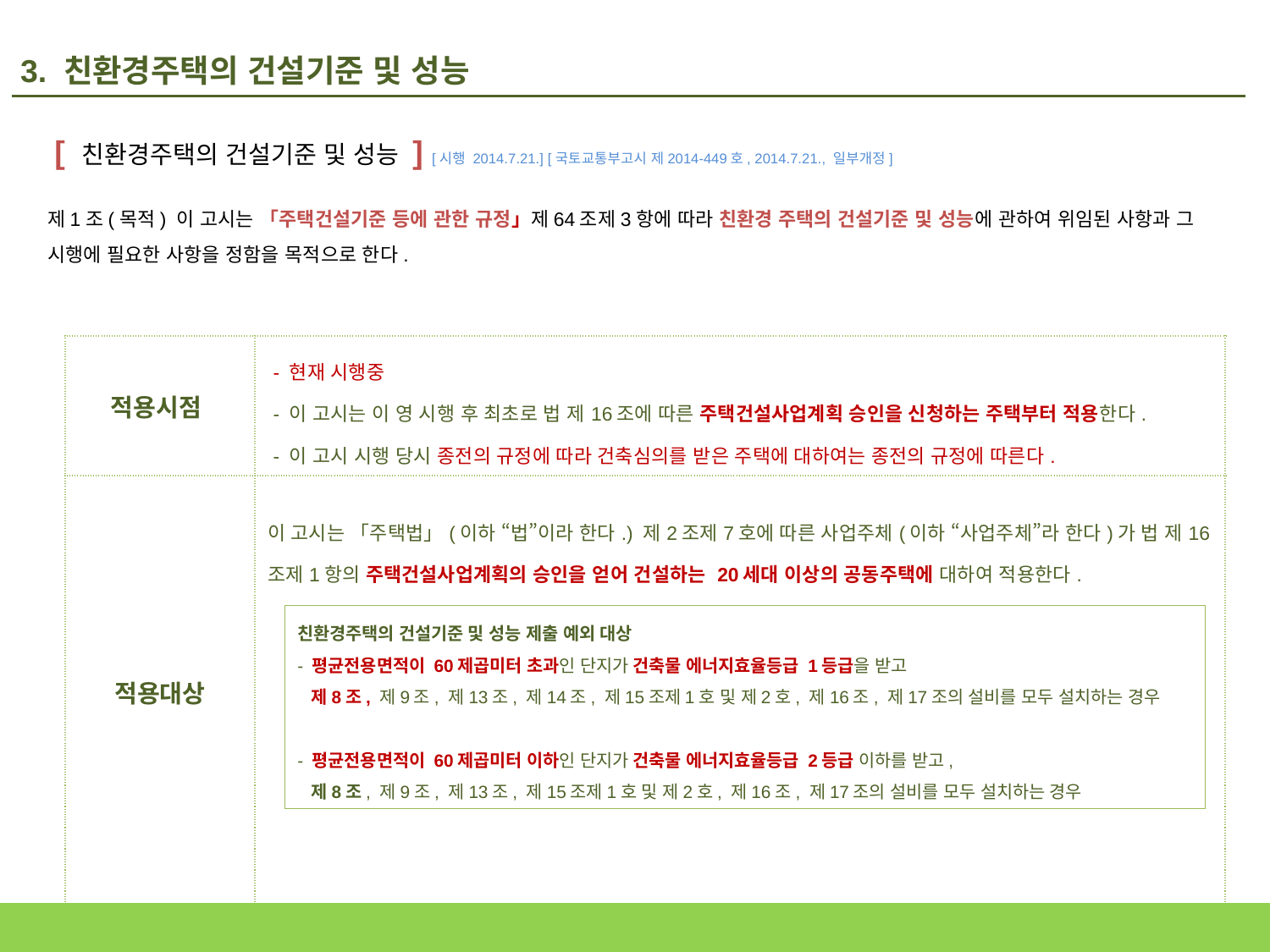

3. 친환경주택의 건설기준 및 성능
 [ 친환경주택의 건설기준 및 성능 ] [시행 2014.7.21.] [국토교통부고시 제2014-449호, 2014.7.21., 일부개정]

제1조(목적) 이 고시는 「주택건설기준 등에 관한 규정」제64조제3항에 따라 친환경 주택의 건설기준 및 성능에 관하여 위임된 사항과 그 시행에 필요한 사항을 정함을 목적으로 한다.

| 적용시점 | - 현재 시행중 - 이 고시는 이 영 시행 후 최초로 법 제16조에 따른 주택건설사업계획 승인을 신청하는 주택부터 적용한다. - 이 고시 시행 당시 종전의 규정에 따라 건축심의를 받은 주택에 대하여는 종전의 규정에 따른다. |
| --- | --- |
| 적용대상 | 이 고시는 「주택법」(이하 “법”이라 한다.) 제2조제7호에 따른 사업주체(이하 “사업주체”라 한다)가 법 제16조제1항의 주택건설사업계획의 승인을 얻어 건설하는 20세대 이상의 공동주택에 대하여 적용한다. |
친환경주택의 건설기준 및 성능 제출 예외 대상
- 평균전용면적이 60제곱미터 초과인 단지가 건축물 에너지효율등급 1등급을 받고
  제8조, 제9조, 제13조, 제14조, 제15조제1호 및 제2호, 제16조, 제17조의 설비를 모두 설치하는 경우

- 평균전용면적이 60제곱미터 이하인 단지가 건축물 에너지효율등급 2등급 이하를 받고,
  제8조, 제9조, 제13조, 제15조제1호 및 제2호, 제16조, 제17조의 설비를 모두 설치하는 경우